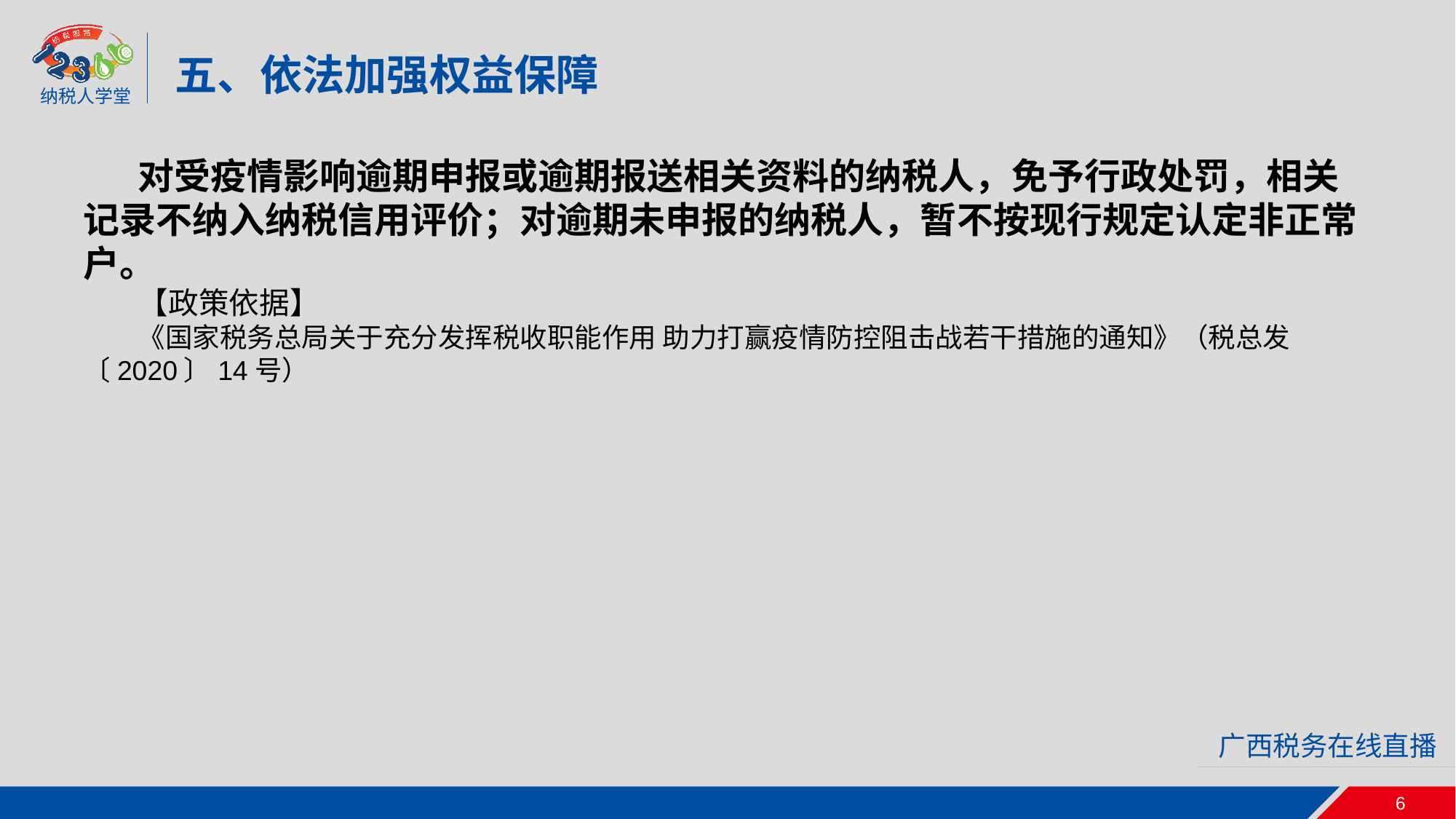

五、依法加强权益保障
对受疫情影响逾期申报或逾期报送相关资料的纳税人，免予行政处罚，相关记录不纳入纳税信用评价；对逾期未申报的纳税人，暂不按现行规定认定非正常户。
【政策依据】
《国家税务总局关于充分发挥税收职能作用 助力打赢疫情防控阻击战若干措施的通知》（税总发〔2020〕14号）